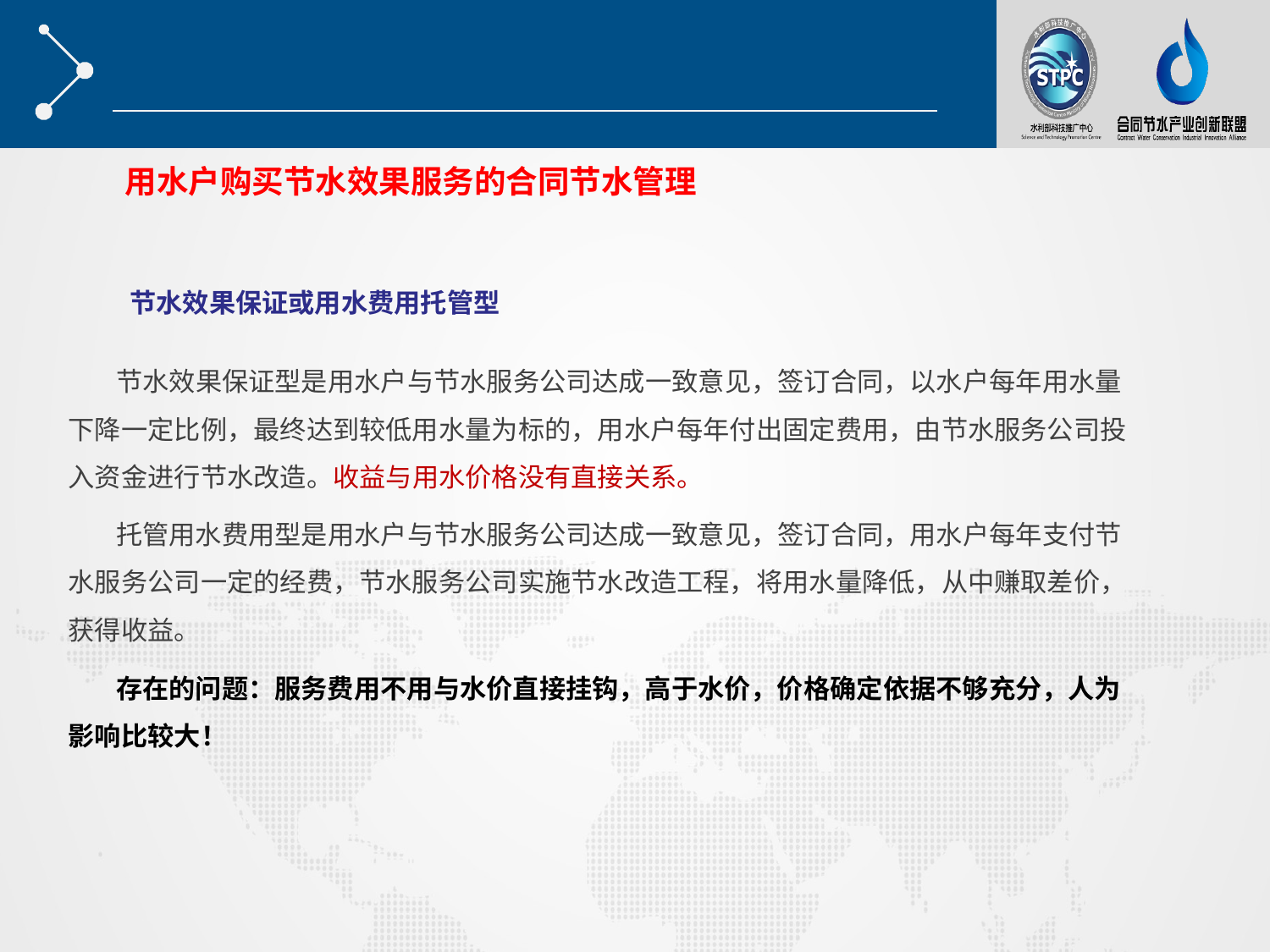

用水户购买节水效果服务的合同节水管理
节水效果保证或用水费用托管型
       节水效果保证型是用水户与节水服务公司达成一致意见，签订合同，以水户每年用水量下降一定比例，最终达到较低用水量为标的，用水户每年付出固定费用，由节水服务公司投入资金进行节水改造。收益与用水价格没有直接关系。
       托管用水费用型是用水户与节水服务公司达成一致意见，签订合同，用水户每年支付节水服务公司一定的经费，节水服务公司实施节水改造工程，将用水量降低，从中赚取差价，获得收益。
       存在的问题：服务费用不用与水价直接挂钩，高于水价，价格确定依据不够充分，人为影响比较大！